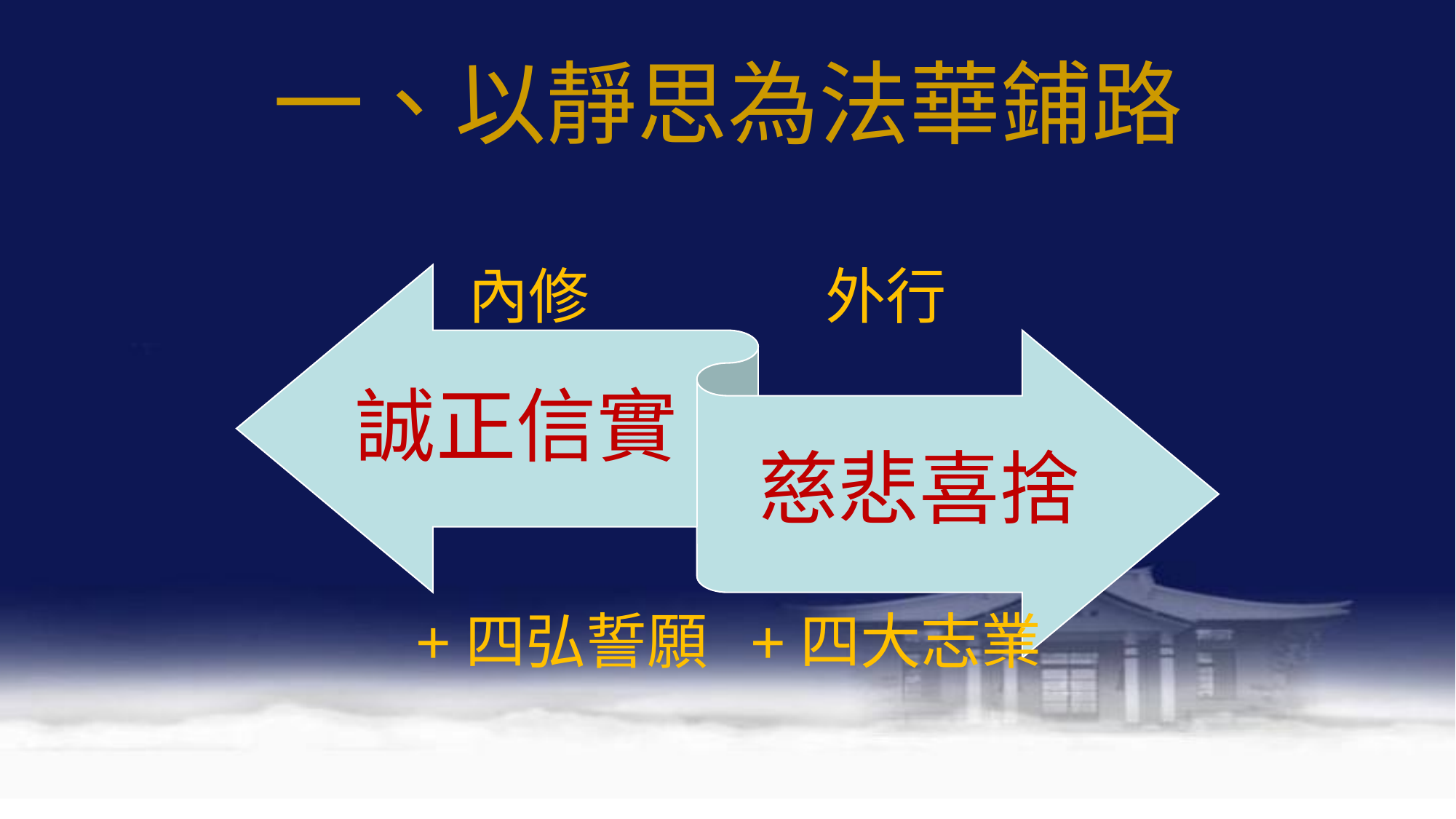

# 一、以靜思為法華鋪路
誠正信實
慈悲喜捨
內修
外行
+四弘誓願
+四大志業